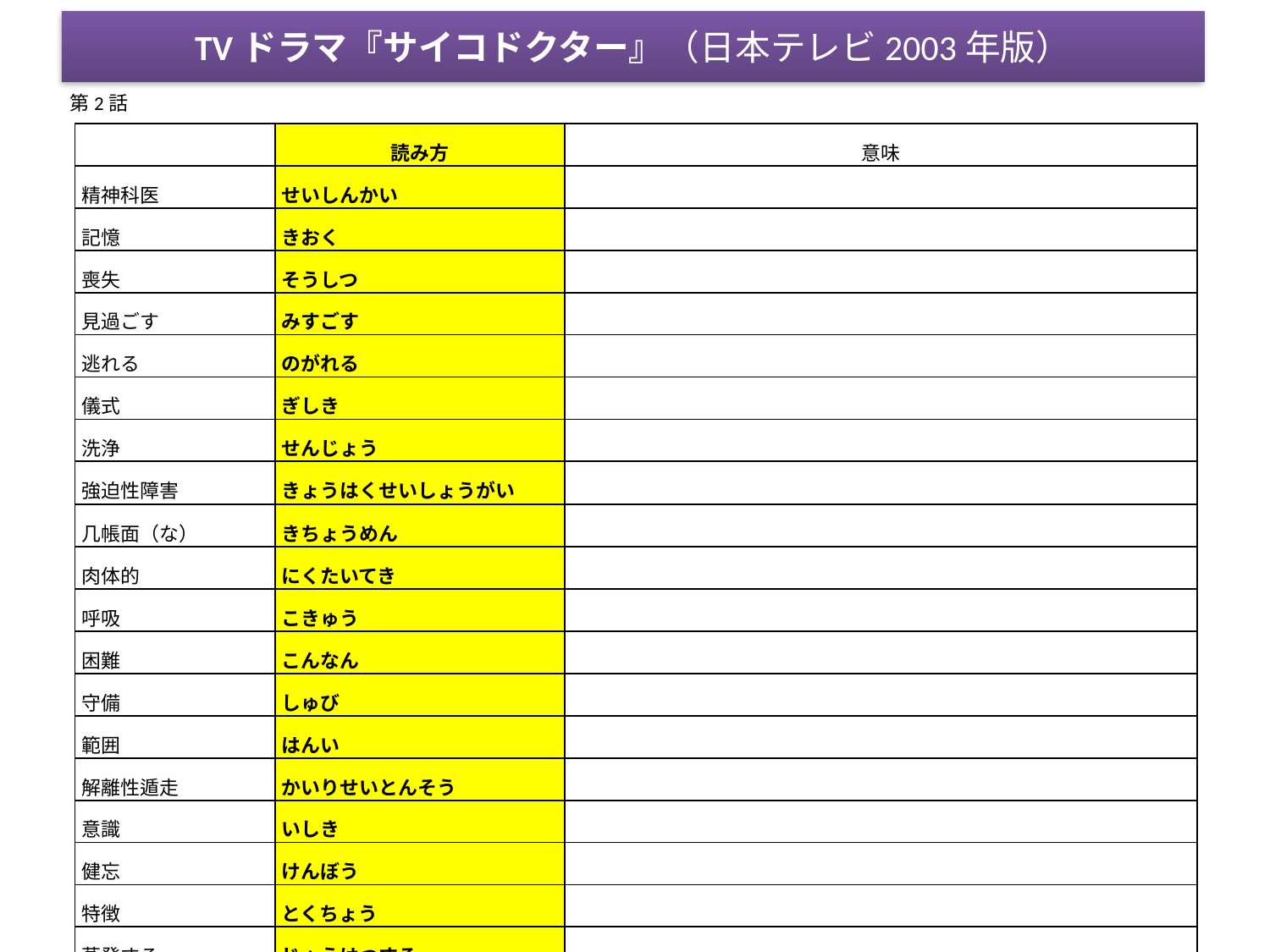

# TVドラマ『サイコドクター』（日本テレビ2003年版）
第2話
|  | 読み方 | 意味 |
| --- | --- | --- |
| 精神科医 | せいしんかい |  |
| 記憶 | きおく |  |
| 喪失 | そうしつ |  |
| 見過ごす | みすごす |  |
| 逃れる | のがれる |  |
| 儀式 | ぎしき |  |
| 洗浄 | せんじょう |  |
| 強迫性障害 | きょうはくせいしょうがい |  |
| 几帳面（な） | きちょうめん |  |
| 肉体的 | にくたいてき |  |
| 呼吸 | こきゅう |  |
| 困難 | こんなん |  |
| 守備 | しゅび |  |
| 範囲 | はんい |  |
| 解離性遁走 | かいりせいとんそう |  |
| 意識 | いしき |  |
| 健忘 | けんぼう |  |
| 特徴 | とくちょう |  |
| 蒸発する | じょうはつする |  |